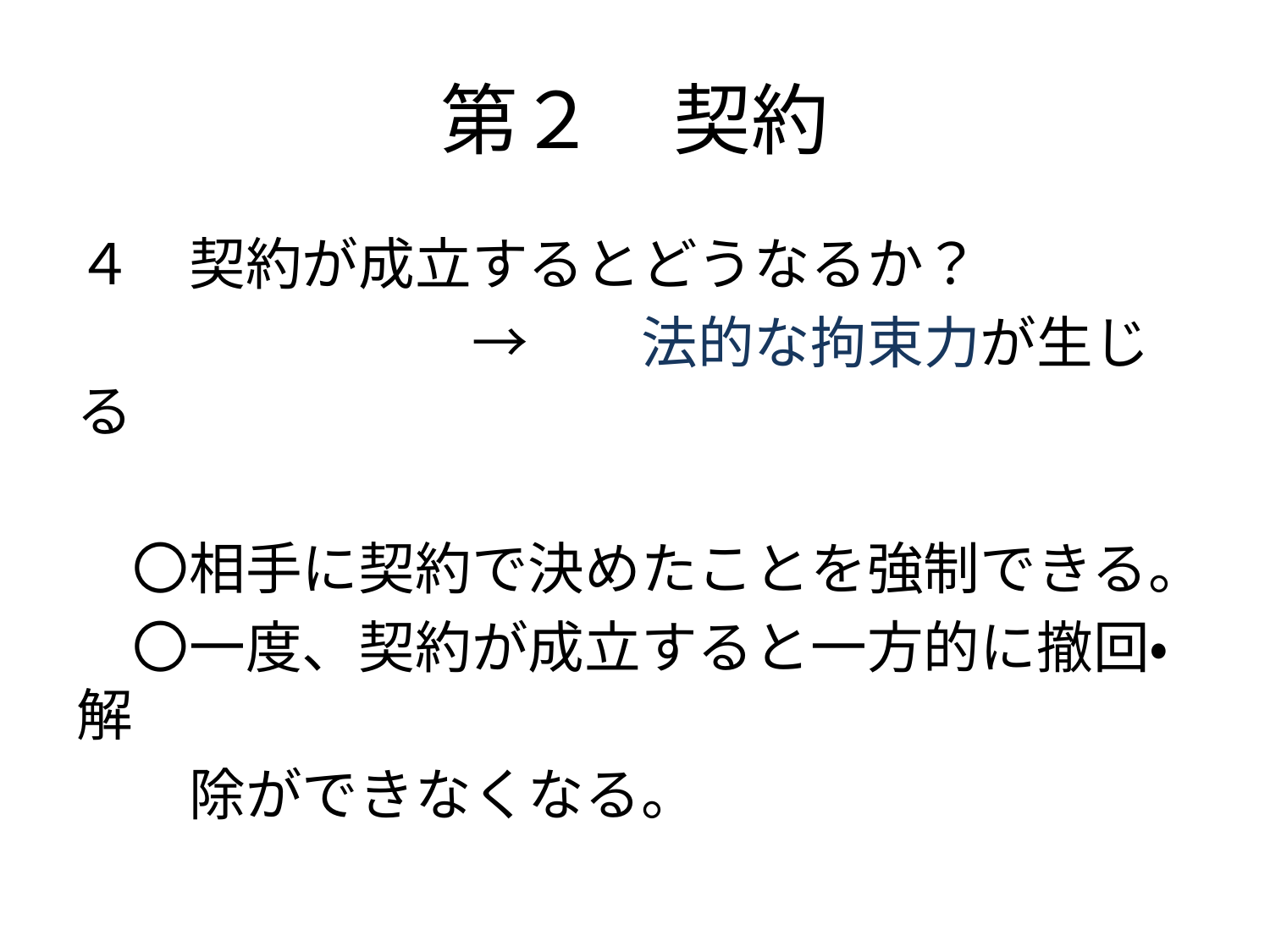

# 第２　契約
４　契約が成立するとどうなるか？
　　　　　　　→　　法的な拘束力が生じる

　〇相手に契約で決めたことを強制できる。
　〇一度、契約が成立すると一方的に撤回・解
　　除ができなくなる。